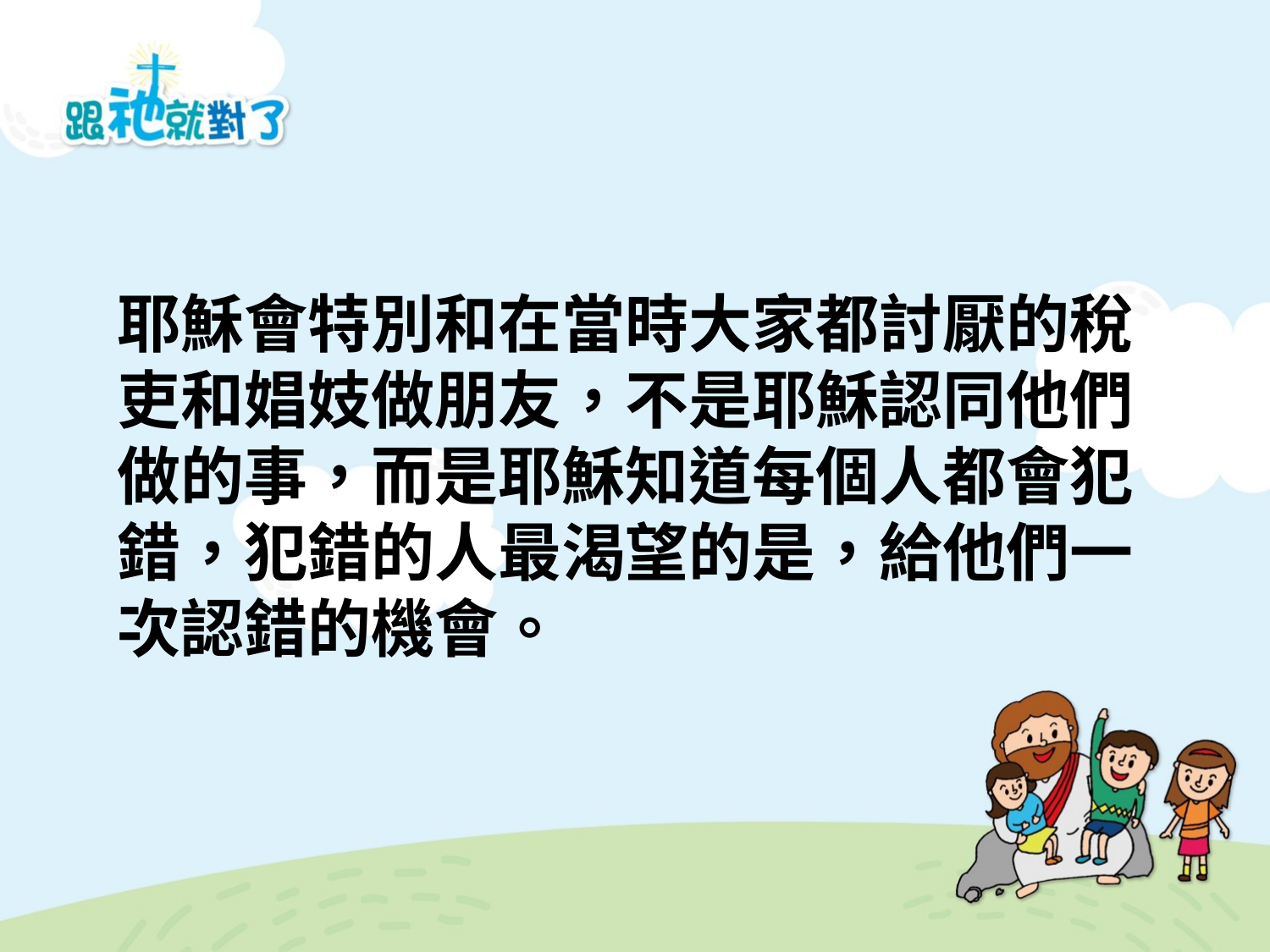

耶穌會特別和在當時大家都討厭的稅吏和娼妓做朋友，不是耶穌認同他們做的事，而是耶穌知道每個人都會犯錯，犯錯的人最渴望的是，給他們一次認錯的機會。